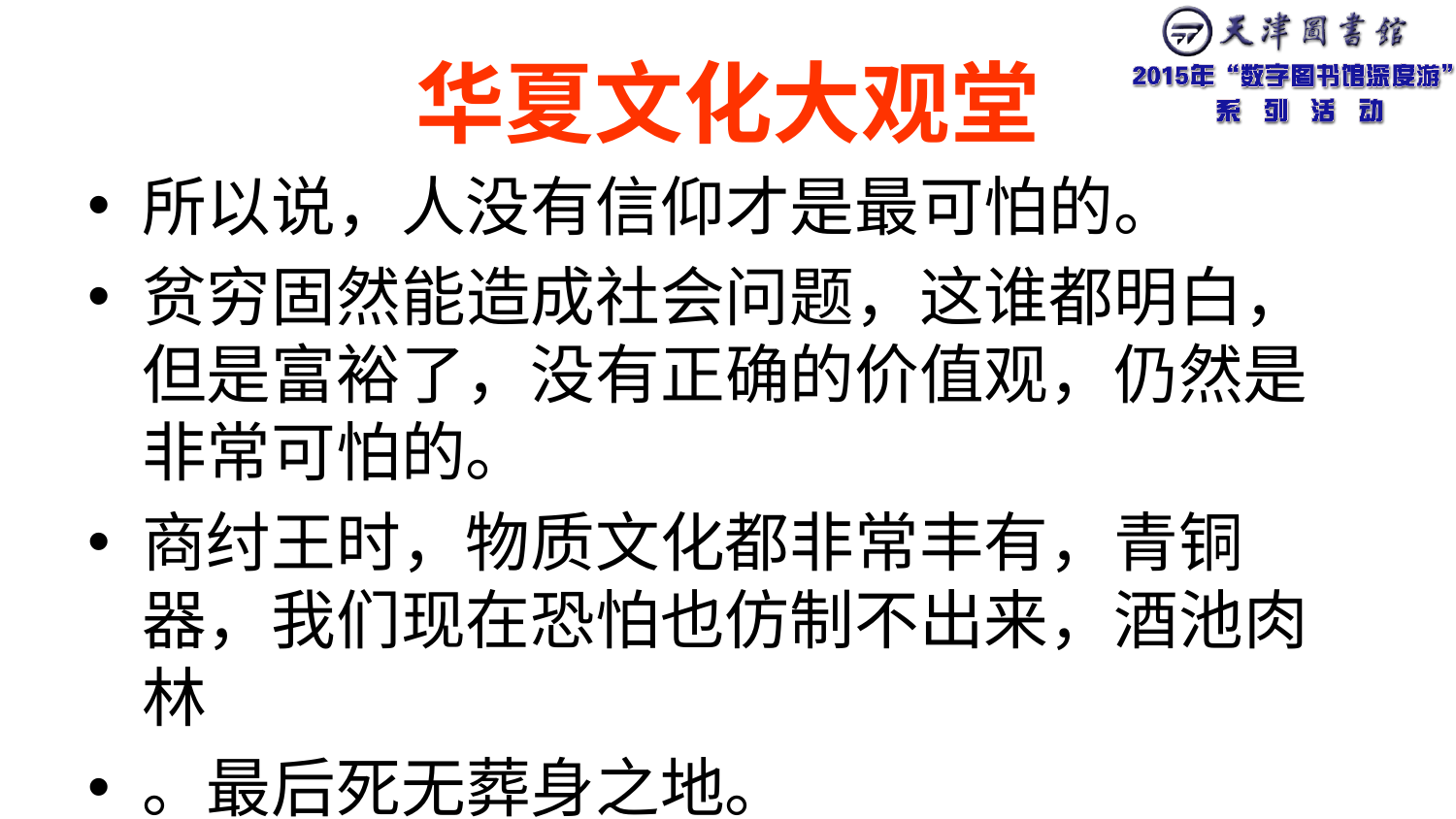

# 华夏文化大观堂
所以说，人没有信仰才是最可怕的。
贫穷固然能造成社会问题，这谁都明白，但是富裕了，没有正确的价值观，仍然是非常可怕的。
商纣王时，物质文化都非常丰有，青铜器，我们现在恐怕也仿制不出来，酒池肉林
。最后死无葬身之地。